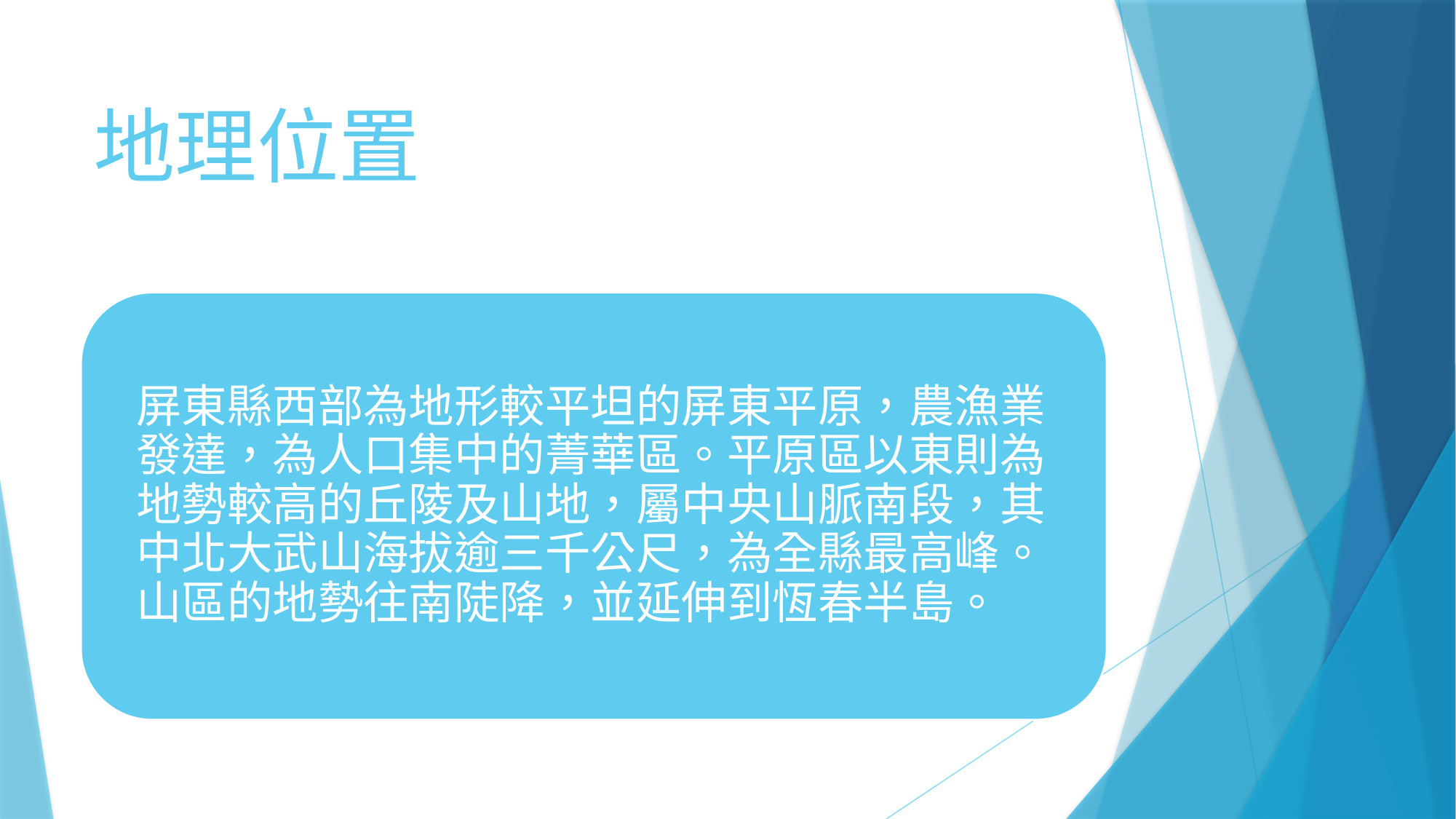

#
地理位置
屏東縣西部為地形較平坦的屏東平原，農漁業發達，為人口集中的菁華區。平原區以東則為地勢較高的丘陵及山地，屬中央山脈南段，其中北大武山海拔逾三千公尺，為全縣最高峰。山區的地勢往南陡降，並延伸到恆春半島。